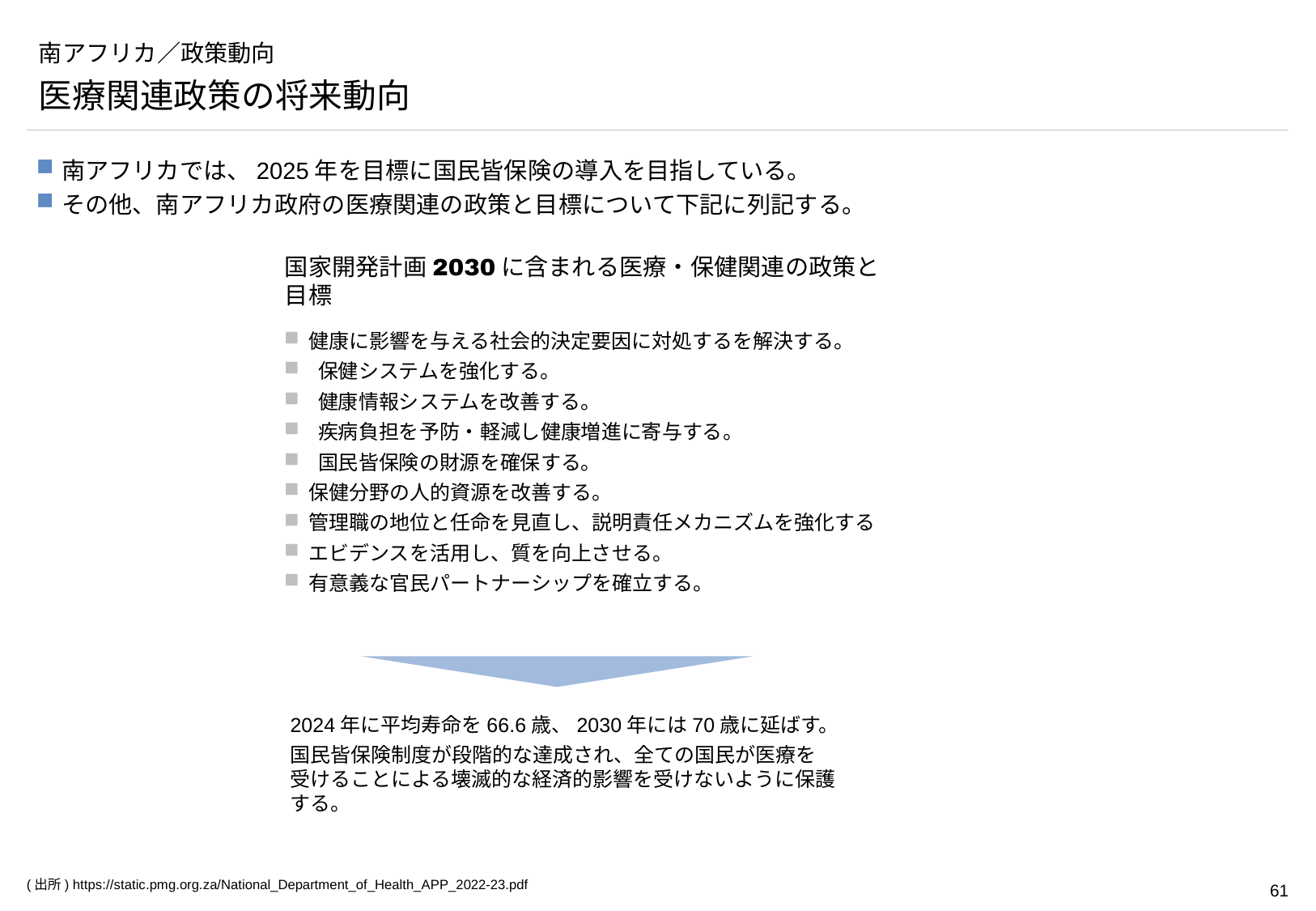

# 南アフリカ／政策動向
医療関連政策の将来動向
南アフリカでは、2025年を目標に国民皆保険の導入を目指している。
その他、南アフリカ政府の医療関連の政策と目標について下記に列記する。
国家開発計画2030に含まれる医療・保健関連の政策と目標
健康に影響を与える社会的決定要因に対処するを解決する。
 保健システムを強化する。
 健康情報システムを改善する。
 疾病負担を予防・軽減し健康増進に寄与する。
 国民皆保険の財源を確保する。
保健分野の人的資源を改善する。
管理職の地位と任命を見直し、説明責任メカニズムを強化する
エビデンスを活用し、質を向上させる。
有意義な官民パートナーシップを確立する。

2024年に平均寿命を66.6歳、2030年には70歳に延ばす。
国民皆保険制度が段階的な達成され、全ての国民が医療を受けることによる壊滅的な経済的影響を受けないように保護する。
(出所) https://static.pmg.org.za/National_Department_of_Health_APP_2022-23.pdf